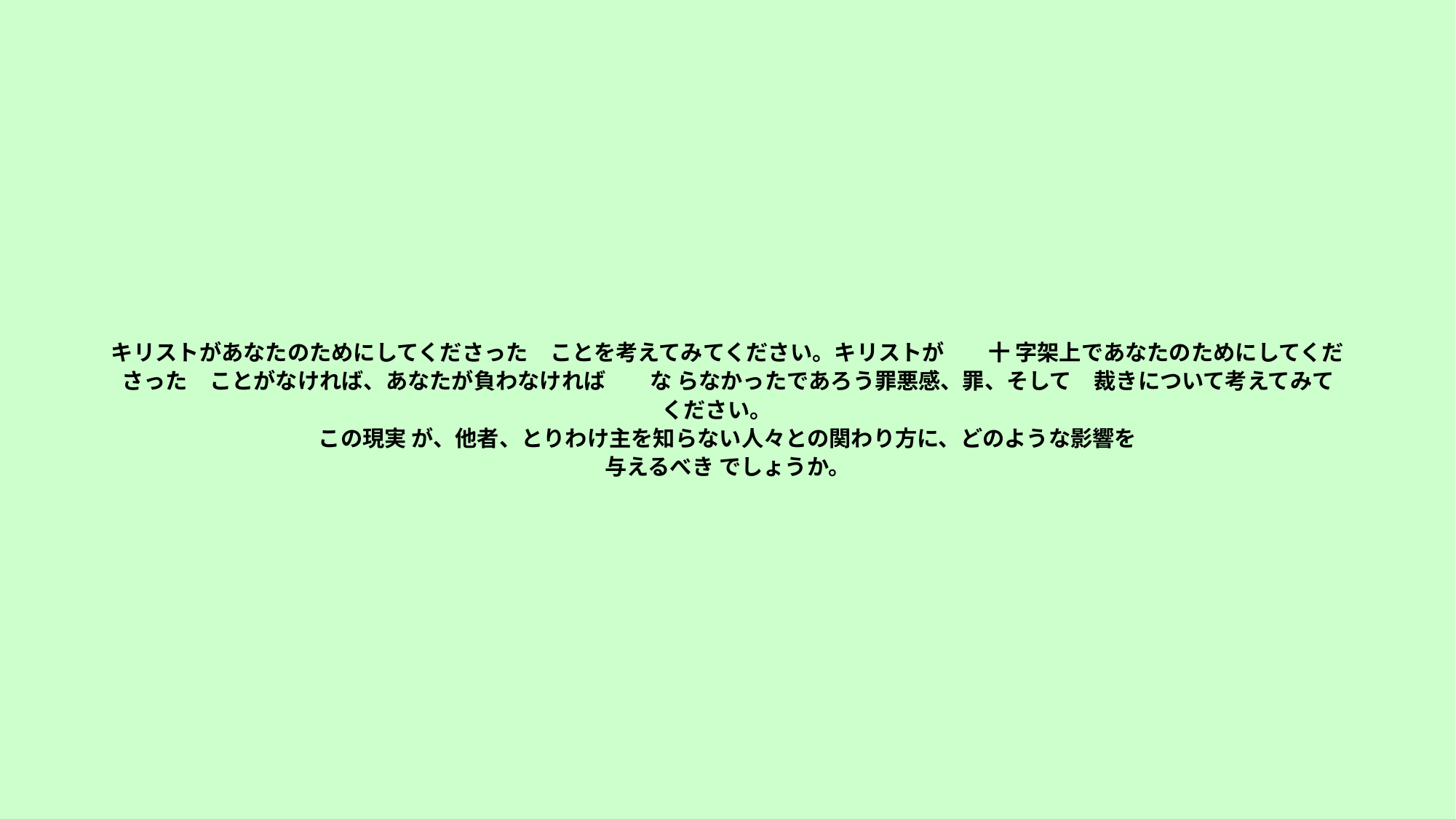

# キリストがあなたのためにしてくださった　ことを考えてみてください。キリストが　　十 字架上であなたのためにしてくださった　ことがなければ、あなたが負わなければ　　な らなかったであろう罪悪感、罪、そして　裁きについて考えてみてください。　 この現実 が、他者、とりわけ主を知らない人々との関わり方に、どのような影響を 与えるべき でしょうか。